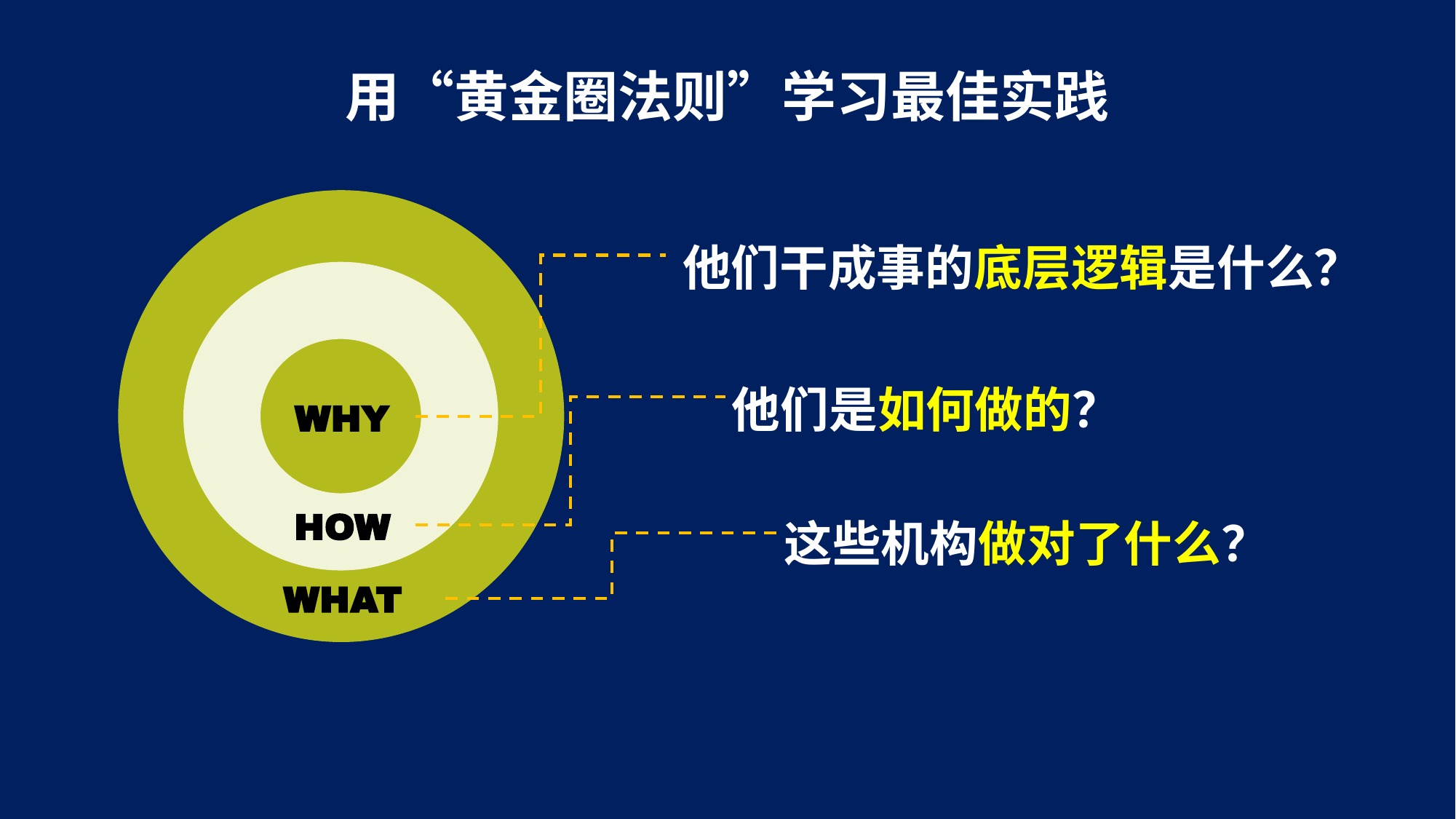

用“黄金圈法则”学习最佳实践

他们干成事的底层逻辑是什么？

他们是如何做的？
WHY
这些机构做对了什么？
HOW
WHAT